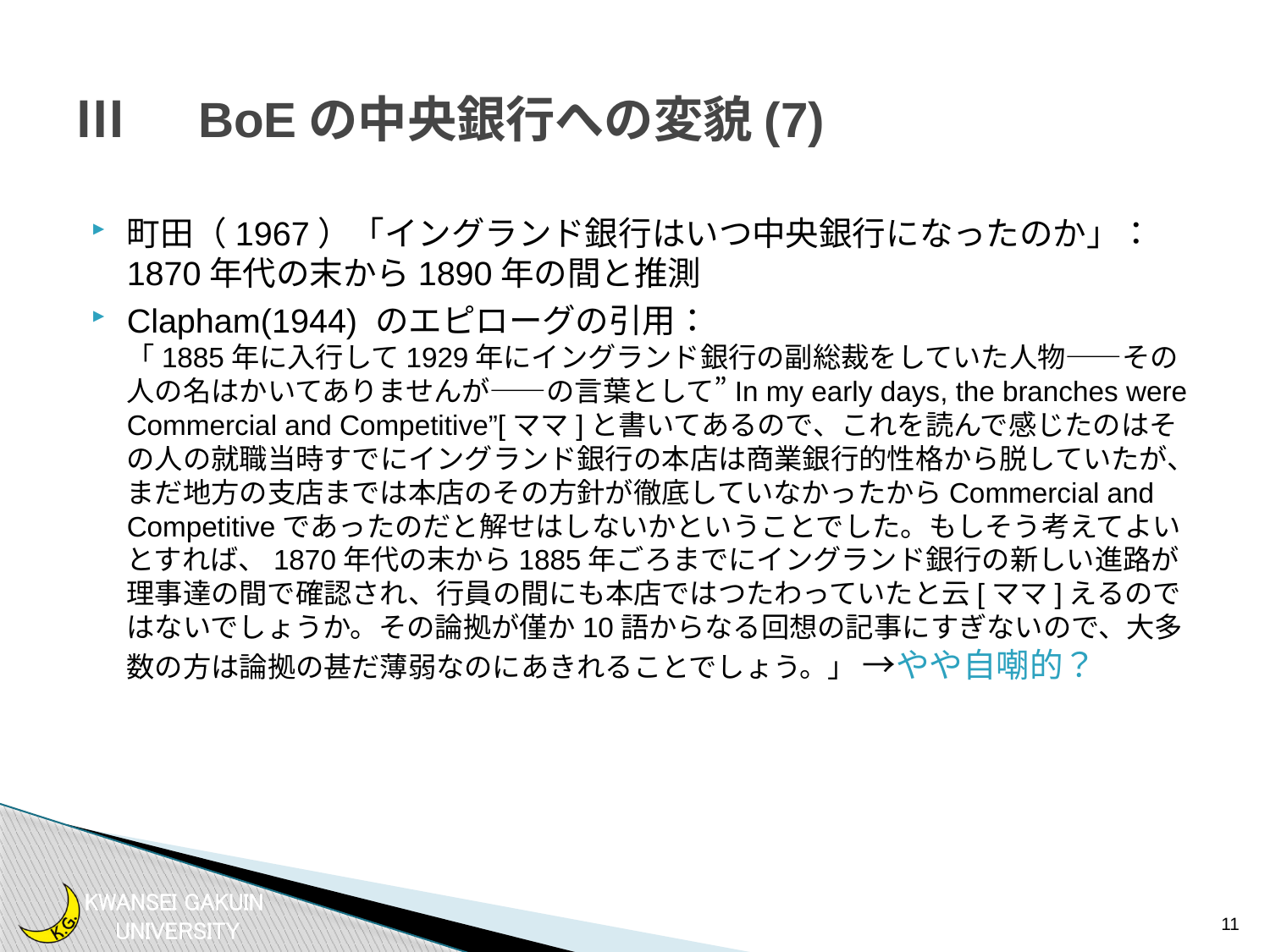

# Ⅲ　BoEの中央銀行への変貌(7)
町田（1967）「イングランド銀行はいつ中央銀行になったのか」：1870年代の末から1890年の間と推測
Clapham(1944) のエピローグの引用：
「1885年に入行して1929年にイングランド銀行の副総裁をしていた人物――その人の名はかいてありませんが――の言葉として”In my early days, the branches were Commercial and Competitive”[ママ]と書いてあるので、これを読んで感じたのはその人の就職当時すでにイングランド銀行の本店は商業銀行的性格から脱していたが、まだ地方の支店までは本店のその方針が徹底していなかったからCommercial and Competitiveであったのだと解せはしないかということでした。もしそう考えてよいとすれば、1870年代の末から1885年ごろまでにイングランド銀行の新しい進路が理事達の間で確認され、行員の間にも本店ではつたわっていたと云[ママ]えるのではないでしょうか。その論拠が僅か10語からなる回想の記事にすぎないので、大多数の方は論拠の甚だ薄弱なのにあきれることでしょう。」 →やや自嘲的？

11